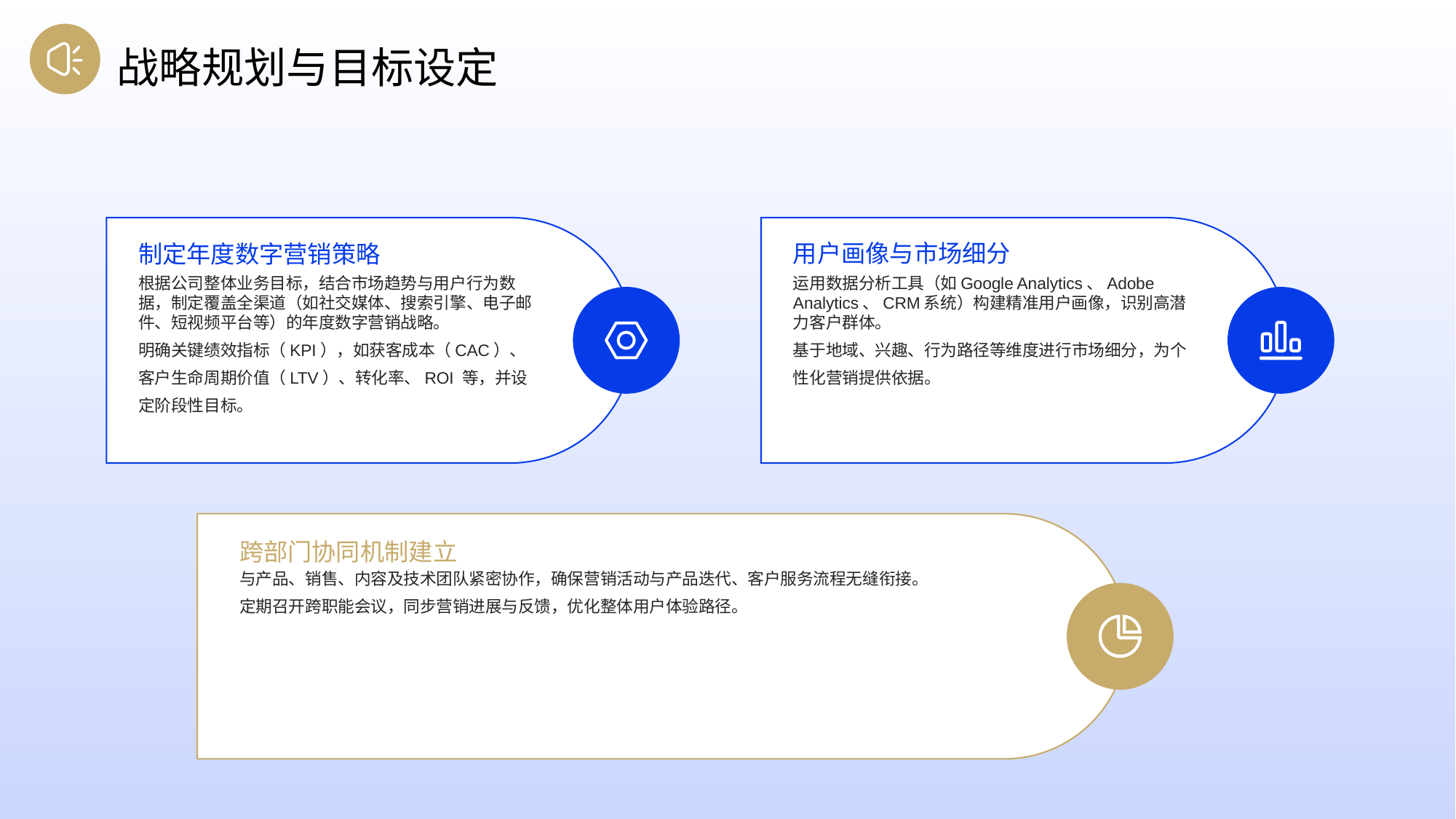

战略规划与目标设定

制定年度数字营销策略
用户画像与市场细分
根据公司整体业务目标，结合市场趋势与用户行为数据，制定覆盖全渠道（如社交媒体、搜索引擎、电子邮件、短视频平台等）的年度数字营销战略。
明确关键绩效指标（KPI），如获客成本（CAC）、客户生命周期价值（LTV）、转化率、ROI 等，并设定阶段性目标。
运用数据分析工具（如Google Analytics、Adobe Analytics、CRM系统）构建精准用户画像，识别高潜力客户群体。
基于地域、兴趣、行为路径等维度进行市场细分，为个性化营销提供依据。

跨部门协同机制建立
与产品、销售、内容及技术团队紧密协作，确保营销活动与产品迭代、客户服务流程无缝衔接。
定期召开跨职能会议，同步营销进展与反馈，优化整体用户体验路径。